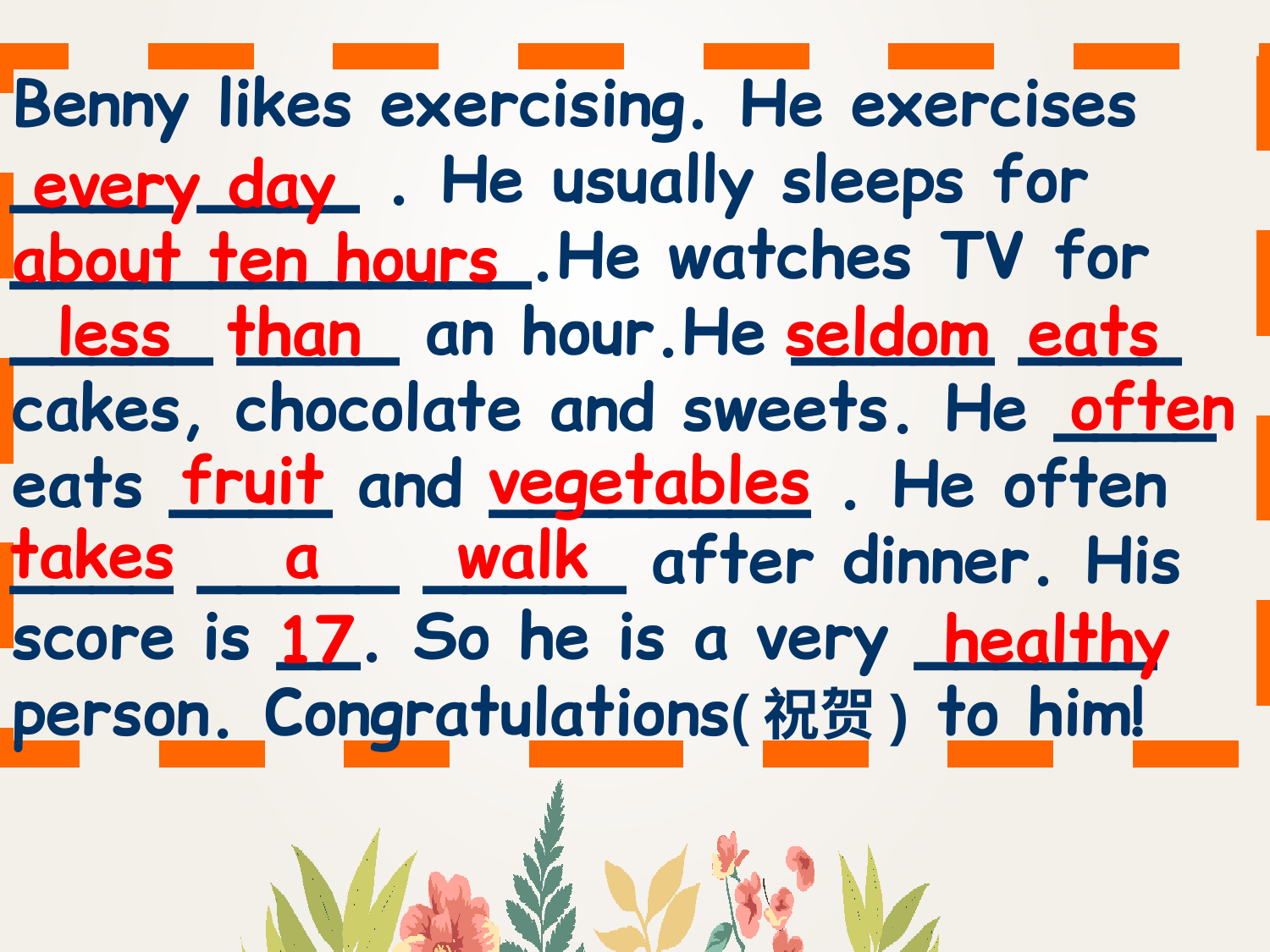

Benny likes exercising. He exercises ____ ____ . He usually sleeps for _____________.He watches TV for _____ ____ an hour.He _____ ____ cakes, chocolate and sweets. He ____ eats ____ and ________ . He often ____ _____ _____ after dinner. His score is __. So he is a very ______ person. Congratulations(祝贺) to him!
every day
about ten hours
       less  than
seldom
eats
often
fruit
vegetables
                 takes    a     walk
17
healthy